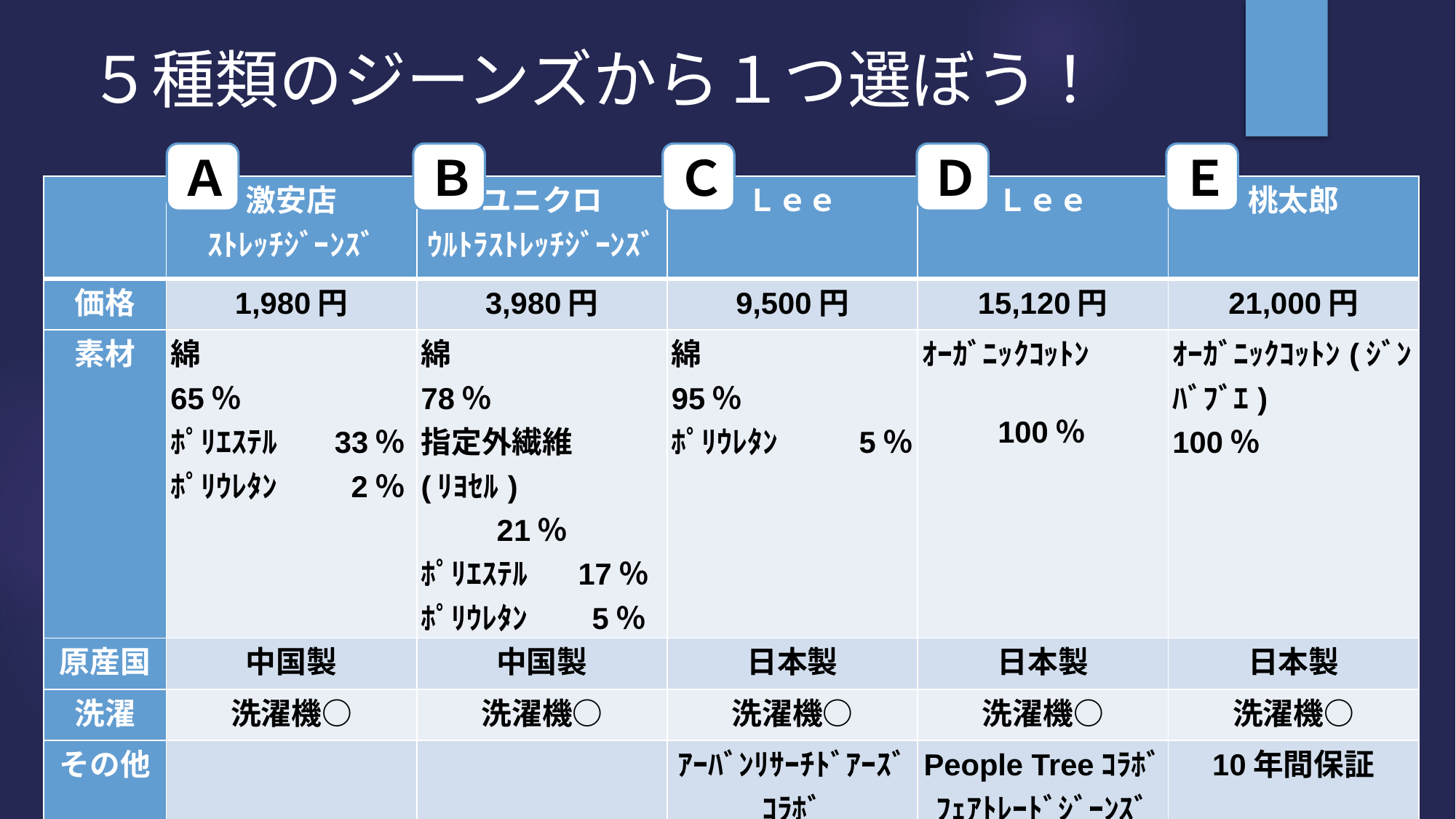

# ５種類のジーンズから１つ選ぼう！
Ａ
Ｂ
Ｃ
Ｄ
Ｅ
|  | 激安店 ｽﾄﾚｯﾁｼﾞｰﾝｽﾞ | ユニクロ ｳﾙﾄﾗｽﾄﾚｯﾁｼﾞｰﾝｽﾞ | Ｌｅｅ | Ｌｅｅ | 桃太郎 |
| --- | --- | --- | --- | --- | --- |
| 価格 | 1,980円 | 3,980円 | 9,500円 | 15,120円 | 21,000円 |
| 素材 | 綿　　　　 65％ ﾎﾟﾘｴｽﾃﾙ 33％ ﾎﾟﾘｳﾚﾀﾝ 　 2％ | 綿　　　 78％ 指定外繊維 (ﾘﾖｾﾙ)　 21％ ﾎﾟﾘｴｽﾃﾙ 17％ ﾎﾟﾘｳﾚﾀﾝ 5％ | 綿　　　 95％ ﾎﾟﾘｳﾚﾀﾝ　 5％ | ｵｰｶﾞﾆｯｸｺｯﾄﾝ 100％ | ｵｰｶﾞﾆｯｸｺｯﾄﾝ(ｼﾞﾝﾊﾞﾌﾞｴ)　 100％ |
| 原産国 | 中国製 | 中国製 | 日本製 | 日本製 | 日本製 |
| 洗濯 | 洗濯機○ | 洗濯機○ | 洗濯機○ | 洗濯機○ | 洗濯機○ |
| その他 |  |  | ｱｰﾊﾞﾝﾘｻｰﾁﾄﾞｱｰｽﾞｺﾗﾎﾞ | People Treeｺﾗﾎﾞ ﾌｪｱﾄﾚｰﾄﾞｼﾞｰﾝｽﾞ | 10年間保証 |